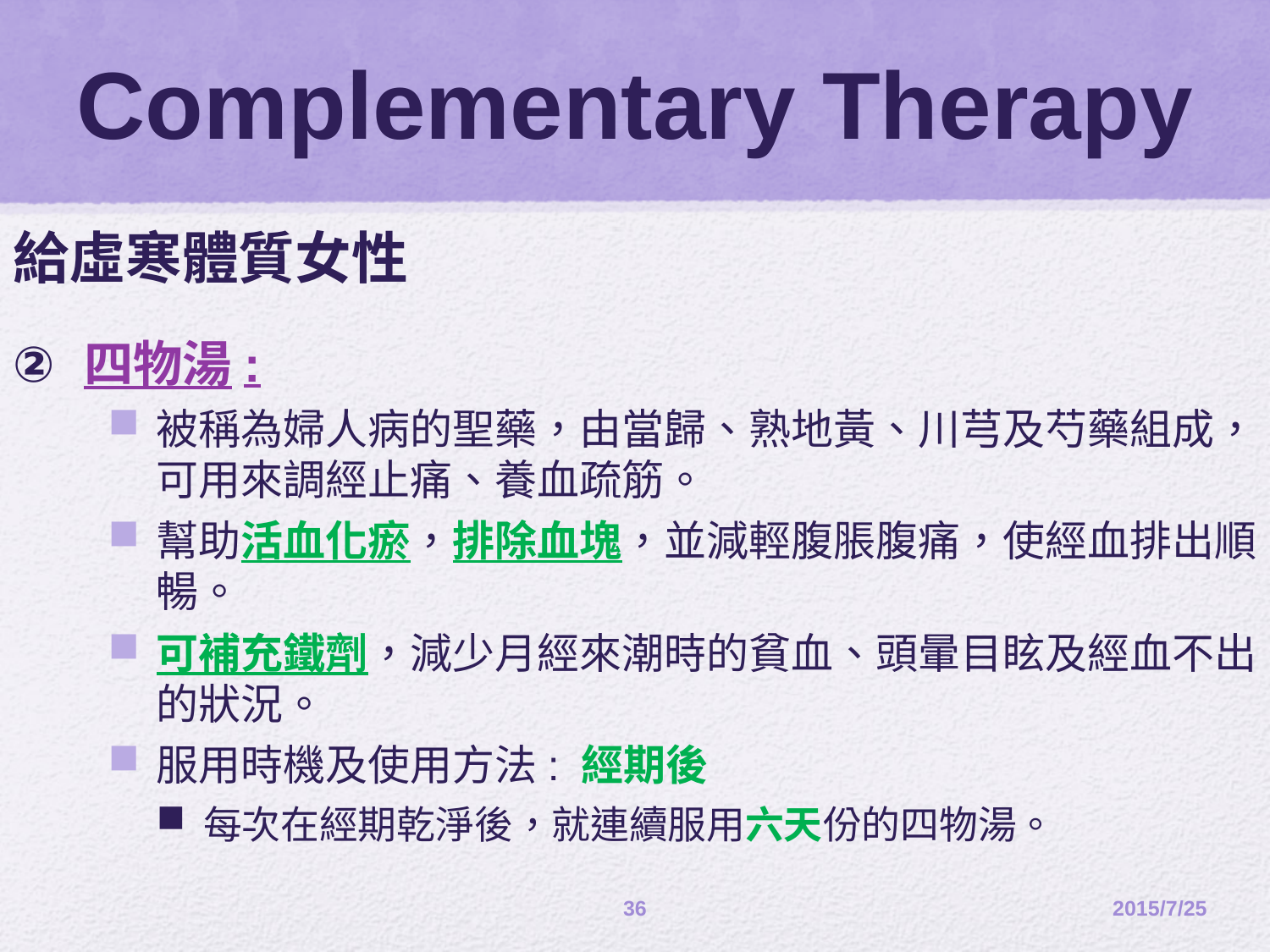

# Complementary Therapy
給虛寒體質女性
四物湯:
被稱為婦人病的聖藥，由當歸、熟地黃、川芎及芍藥組成，可用來調經止痛、養血疏筋。
幫助活血化瘀，排除血塊，並減輕腹脹腹痛，使經血排出順暢。
可補充鐵劑，減少月經來潮時的貧血、頭暈目眩及經血不出的狀況。
服用時機及使用方法: 經期後
每次在經期乾淨後，就連續服用六天份的四物湯。

36
2015/7/25